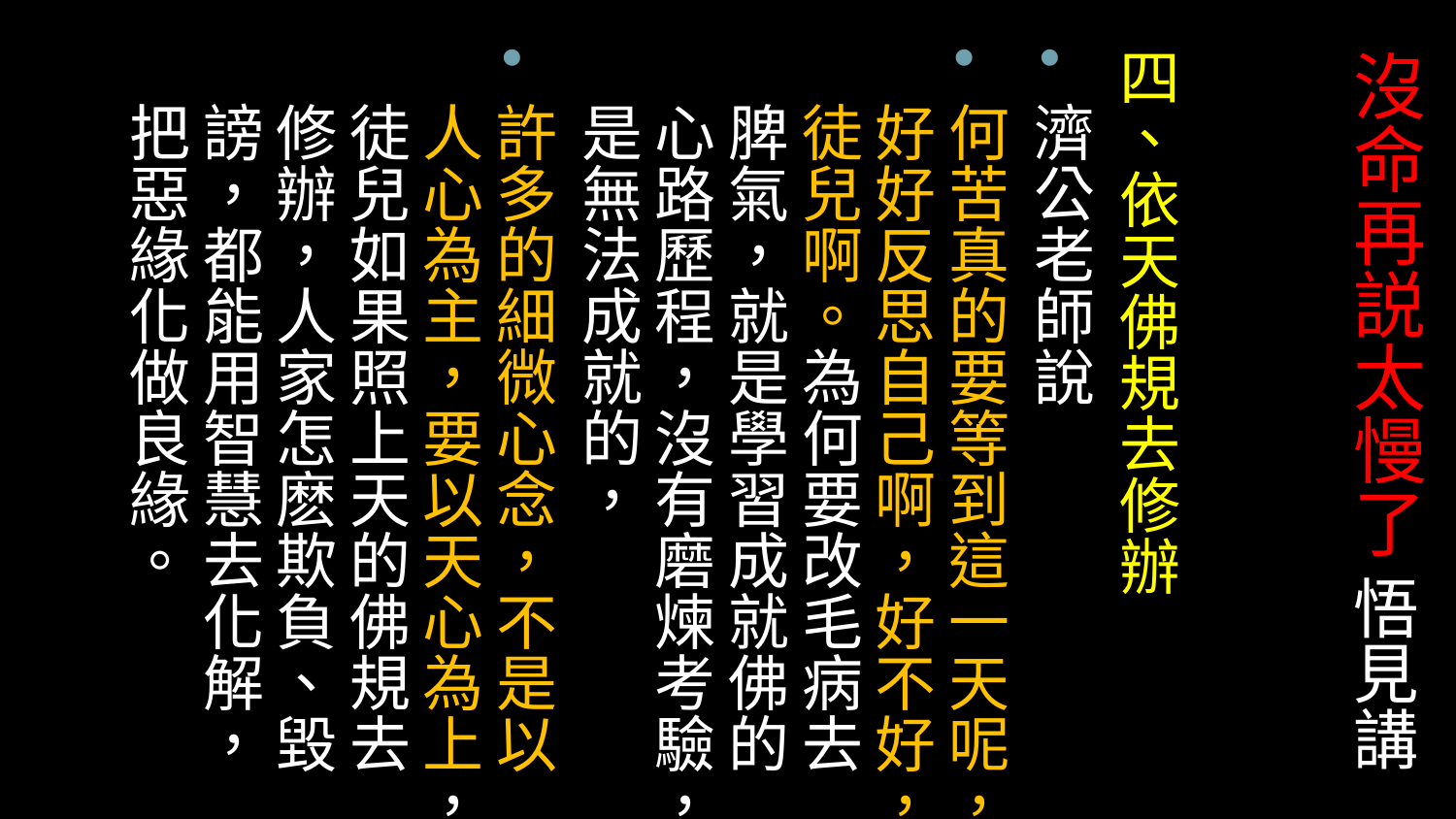

四、依天佛規去修辦
濟公老師說
何苦真的要等到這一天呢，好好反思自己啊，好不好，徒兒啊。為何要改毛病去脾氣，就是學習成就佛的心路歷程，沒有磨煉考驗，是無法成就的，
許多的細微心念，不是以人心為主，要以天心為上，徒兒如果照上天的佛規去修辦，人家怎麽欺負、毀謗，都能用智慧去化解，把惡緣化做良緣。

# 沒命再説太慢了 悟見講